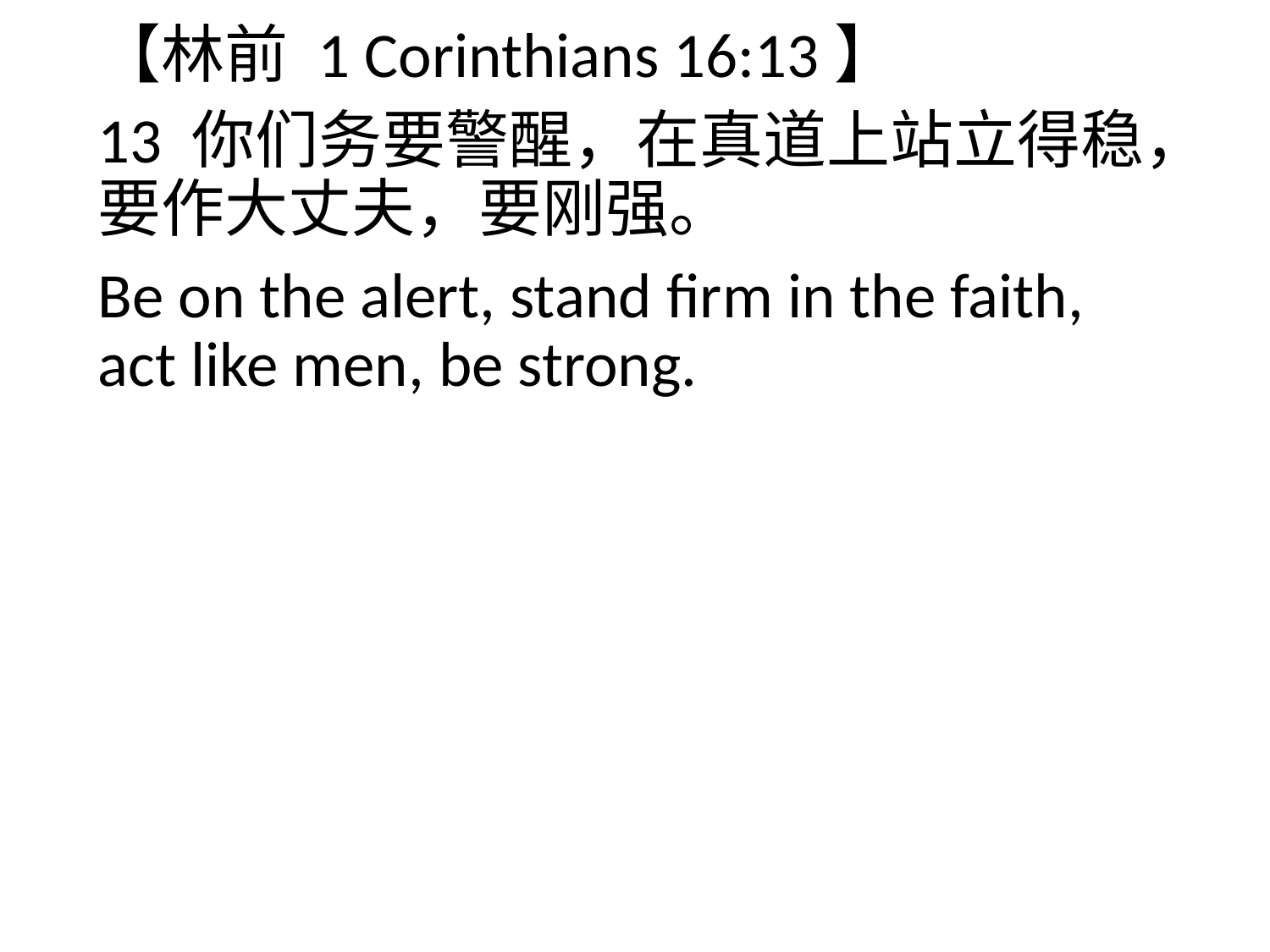

【林前 1 Corinthians 16:13】
13 你们务要警醒，在真道上站立得稳，要作大丈夫，要刚强。
Be on the alert, stand firm in the faith, act like men, be strong.